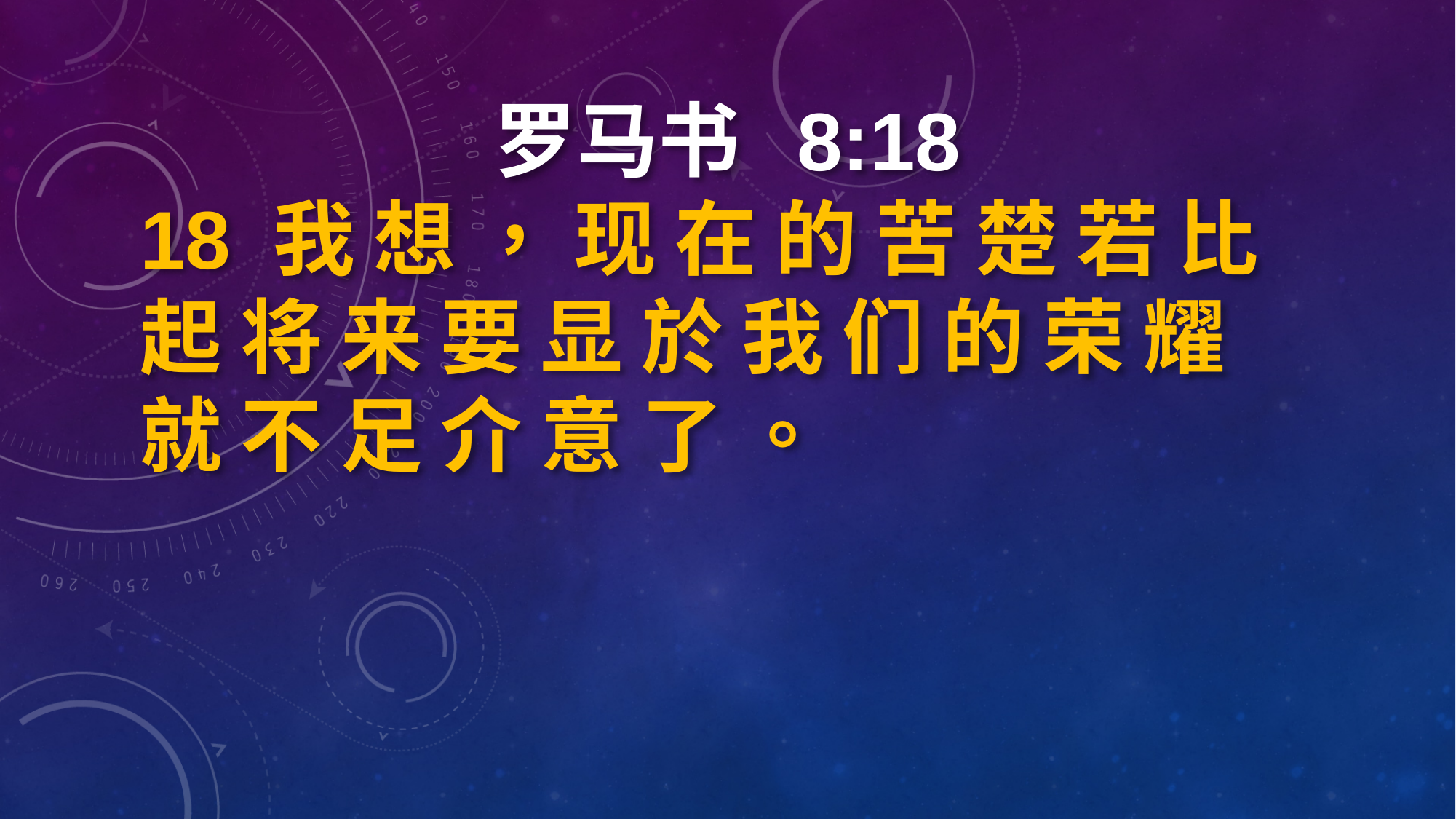

罗马书  8:18
18 我 想 ， 现 在 的 苦 楚 若 比 起 将 来 要 显 於 我 们 的 荣 耀 就 不 足 介 意 了 。